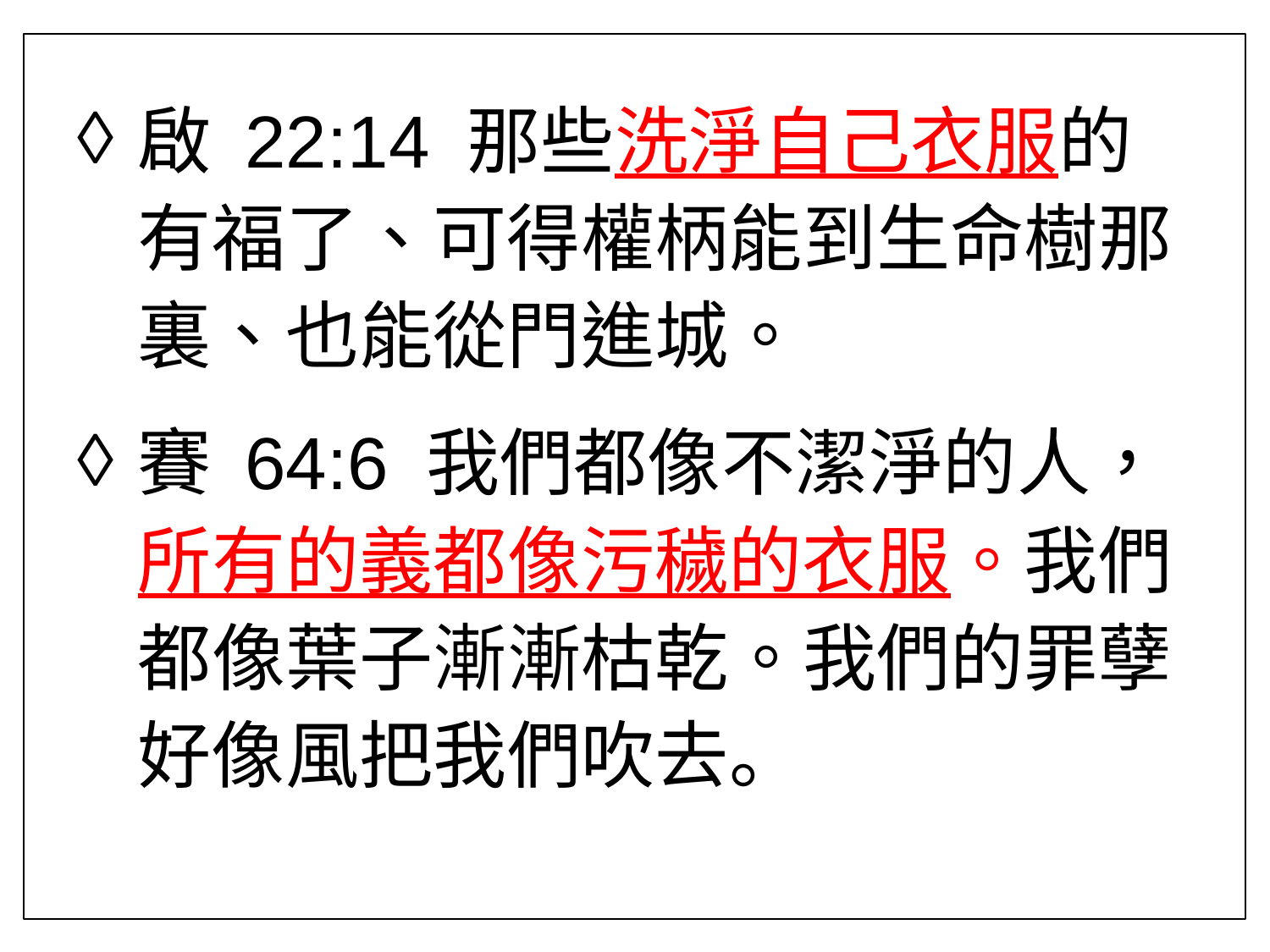

啟 22:14 那些洗淨自己衣服的有福了、可得權柄能到生命樹那裏、也能從門進城。
賽 64:6 我們都像不潔淨的人，所有的義都像污穢的衣服。我們都像葉子漸漸枯乾。我們的罪孽好像風把我們吹去。